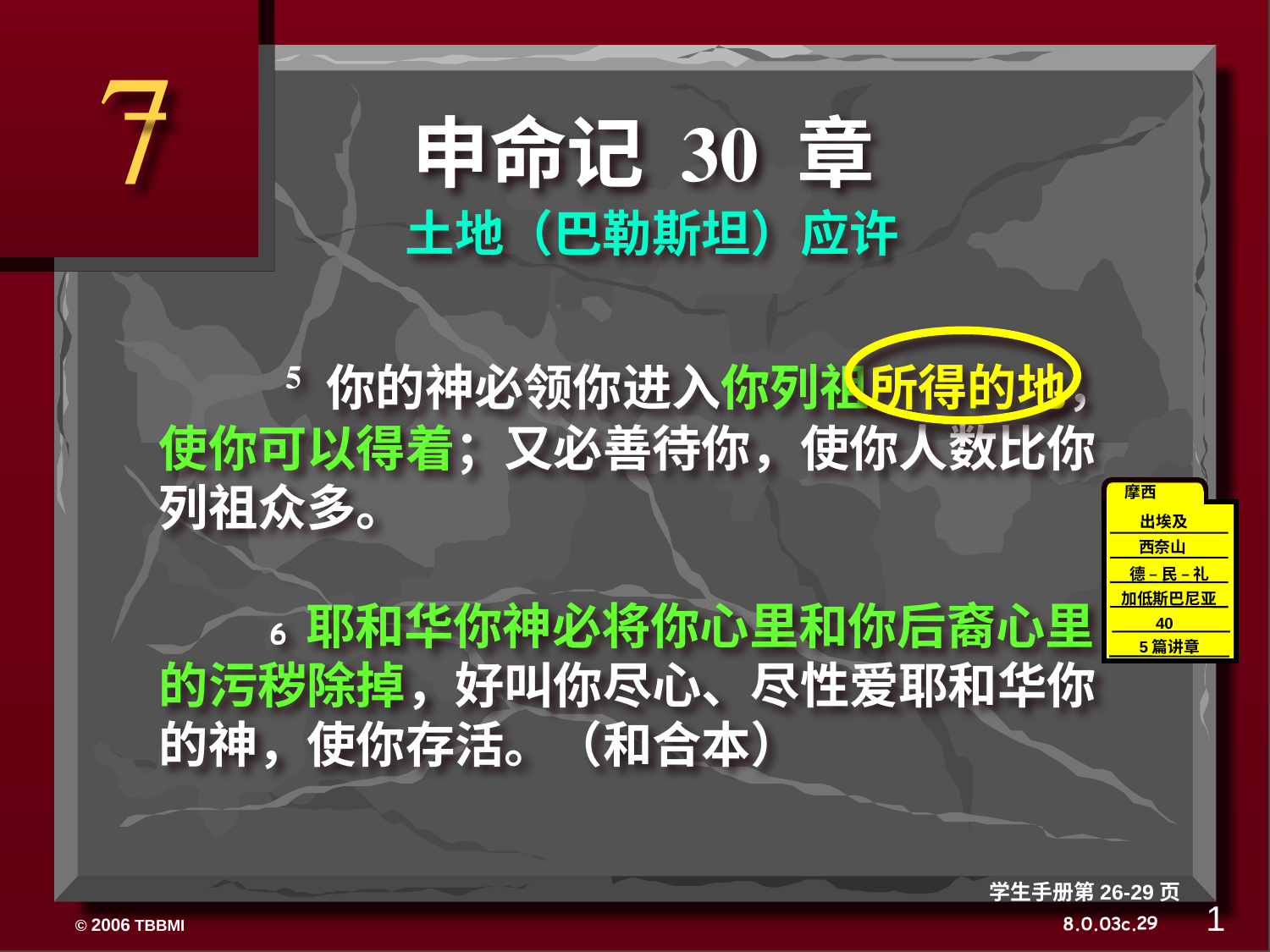

7

申命记 30 章
土地（巴勒斯坦）应许

	5 你的神必领你进入你列祖所得的地，使你可以得着；又必善待你，使你人数比你列祖众多。

         6 耶和华你神必将你心里和你后裔心里的污秽除掉，好叫你尽心、尽性爱耶和华你的神，使你存活。（和合本）

摩西

出埃及

40

西奈山
德 – 民 – 礼
加低斯巴尼亚
40
5篇讲章
学生手册第26-29页
1
29